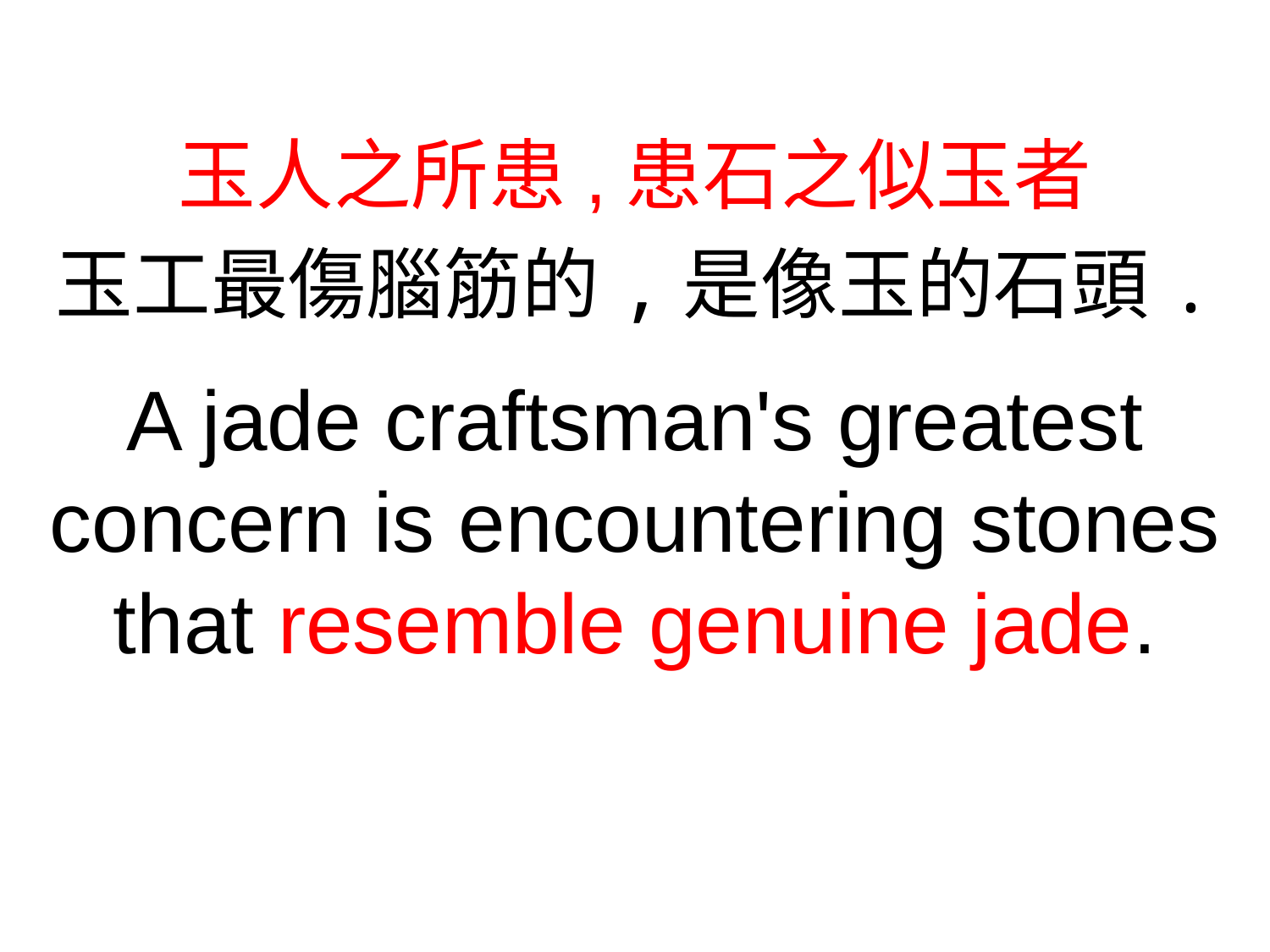

玉人之所患,患石之似玉者
玉工最傷腦筋的,是像玉的石頭.
A jade craftsman's greatest concern is encountering stones that resemble genuine jade.